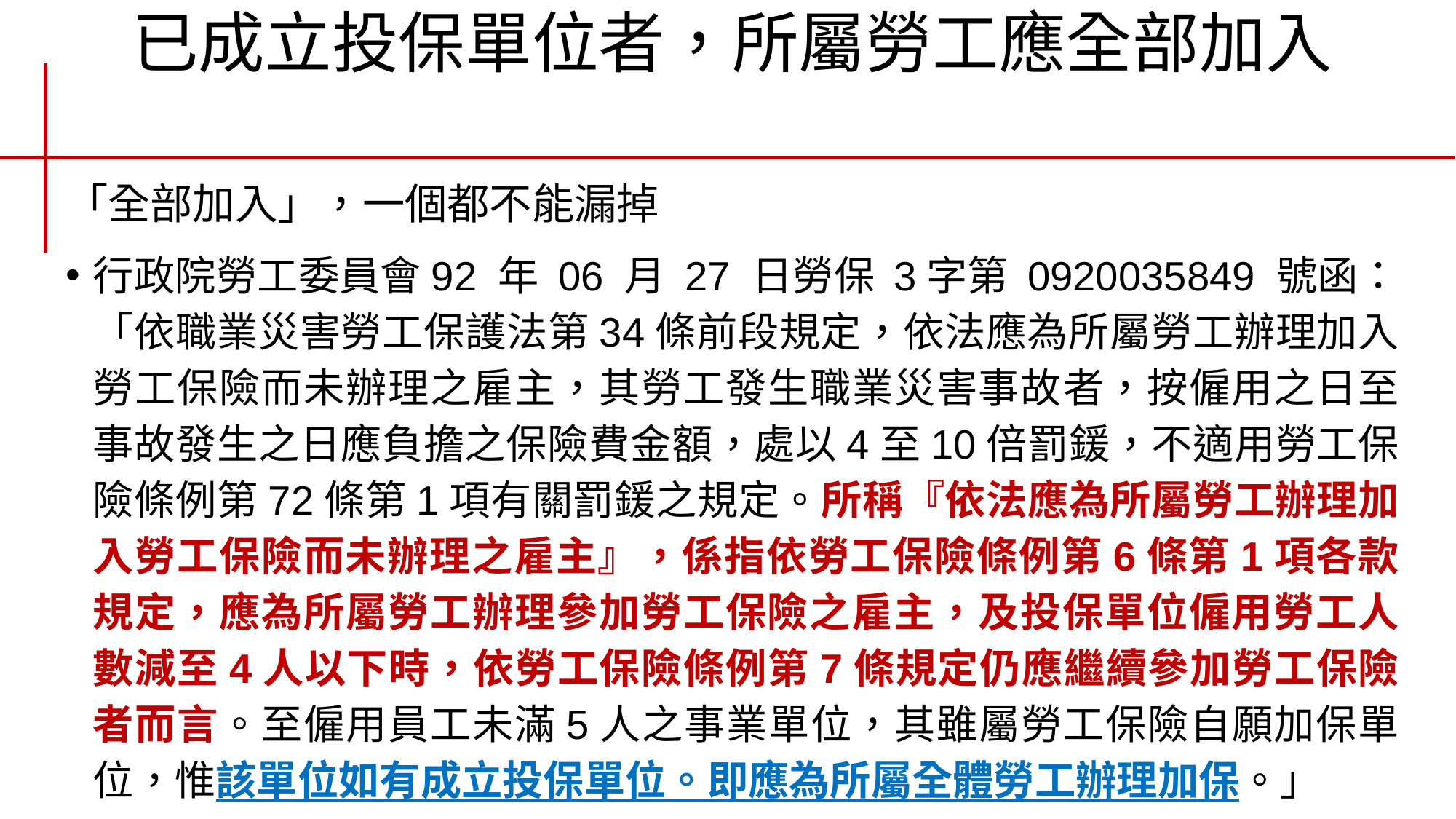

# 已成立投保單位者，所屬勞工應全部加入
「全部加入」，一個都不能漏掉
行政院勞工委員會92 年 06 月 27 日勞保 3字第 0920035849 號函：「依職業災害勞工保護法第34條前段規定，依法應為所屬勞工辦理加入勞工保險而未辦理之雇主，其勞工發生職業災害事故者，按僱用之日至事故發生之日應負擔之保險費金額，處以4至10倍罰鍰，不適用勞工保險條例第72條第1項有關罰鍰之規定。所稱『依法應為所屬勞工辦理加入勞工保險而未辦理之雇主』，係指依勞工保險條例第6條第1項各款規定，應為所屬勞工辦理參加勞工保險之雇主，及投保單位僱用勞工人數減至4人以下時，依勞工保險條例第7條規定仍應繼續參加勞工保險者而言。至僱用員工未滿5人之事業單位，其雖屬勞工保險自願加保單位，惟該單位如有成立投保單位。即應為所屬全體勞工辦理加保。」